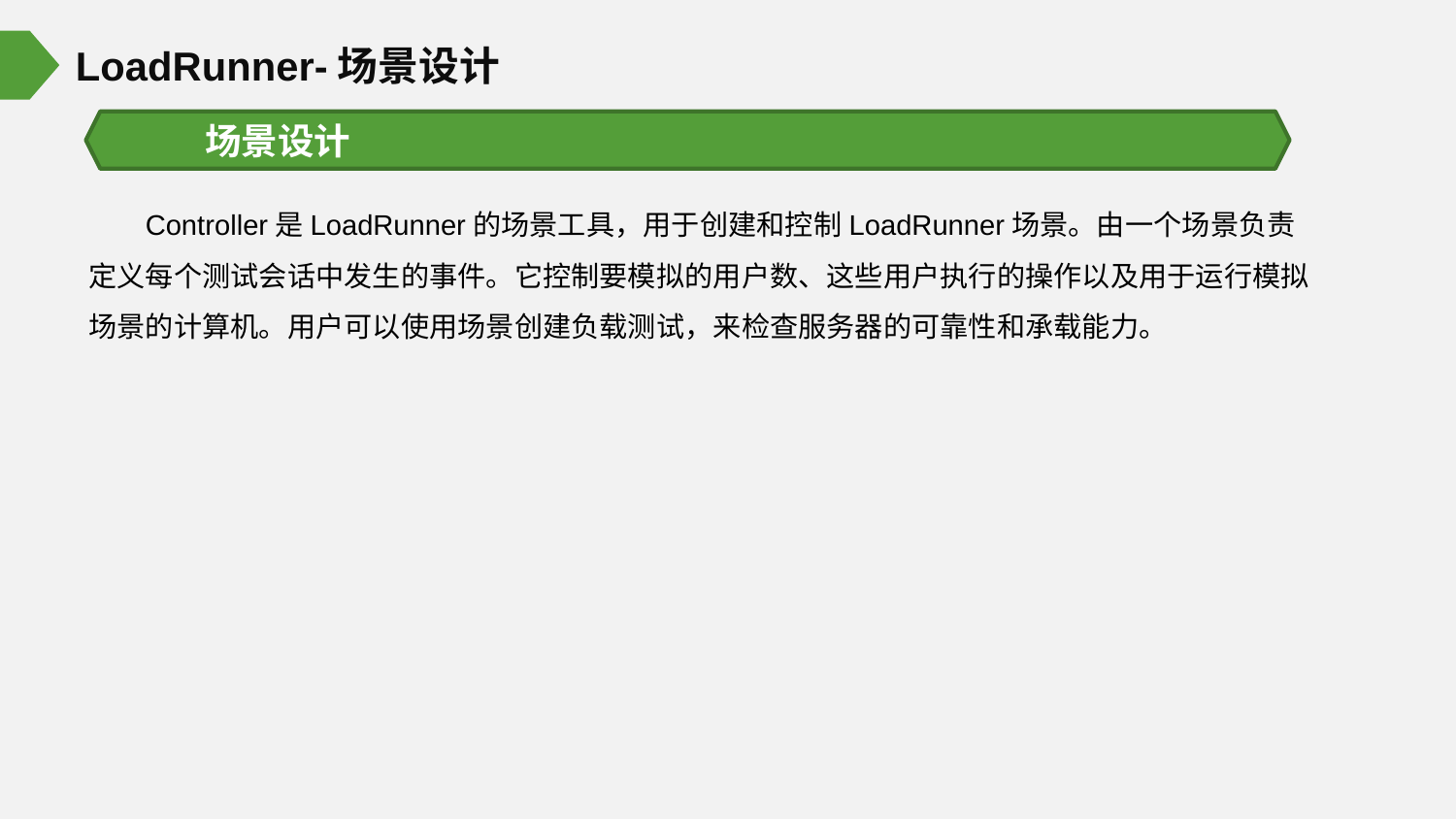

LoadRunner-场景设计
场景设计
Controller是LoadRunner的场景工具，用于创建和控制LoadRunner场景。由一个场景负责定义每个测试会话中发生的事件。它控制要模拟的用户数、这些用户执行的操作以及用于运行模拟场景的计算机。用户可以使用场景创建负载测试，来检查服务器的可靠性和承载能力。